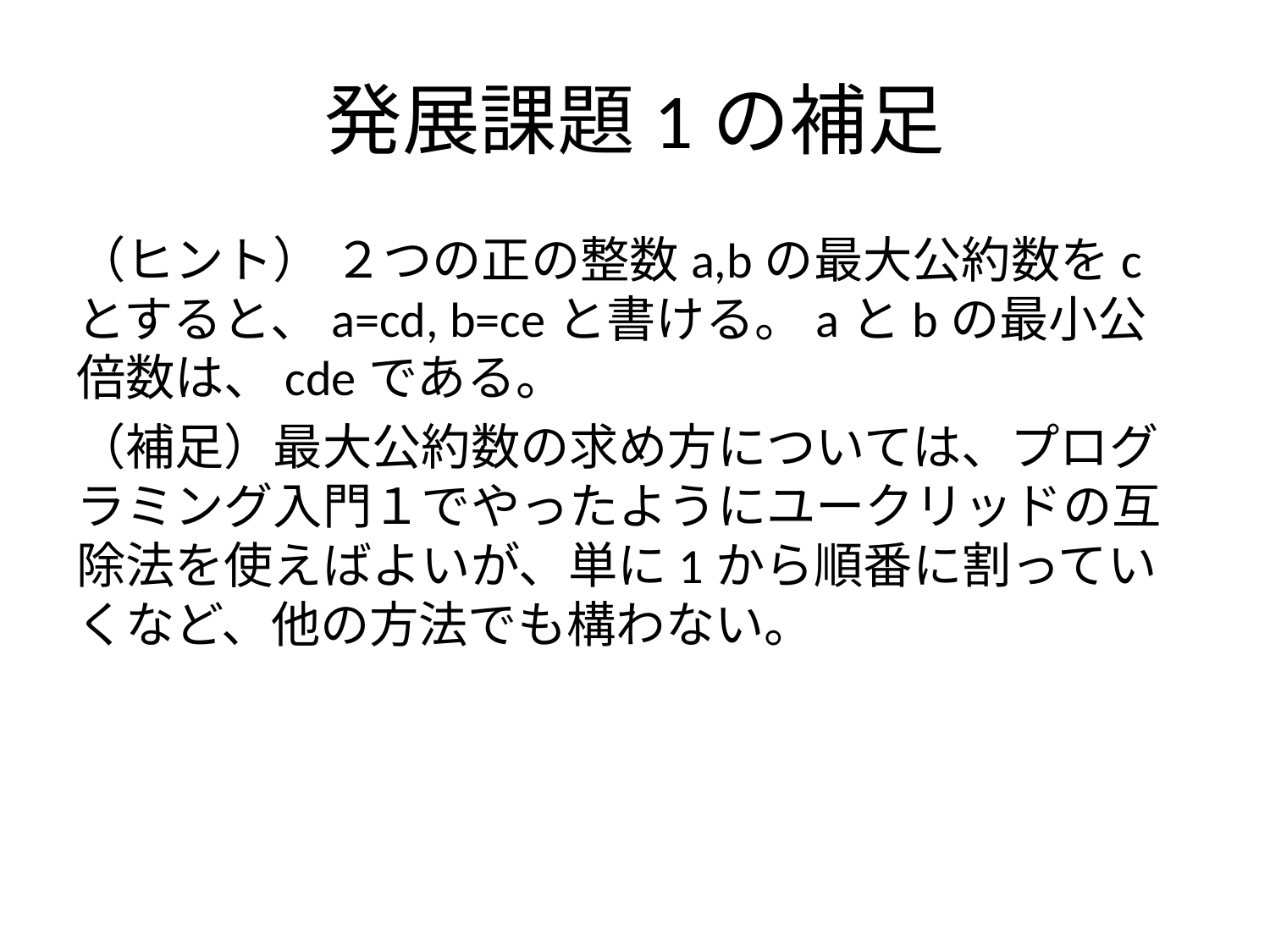

# 発展課題1の補足
（ヒント） ２つの正の整数a,bの最大公約数をcとすると、a=cd, b=ceと書ける。aとbの最小公倍数は、cdeである。
（補足）最大公約数の求め方については、プログラミング入門１でやったようにユークリッドの互除法を使えばよいが、単に1から順番に割っていくなど、他の方法でも構わない。